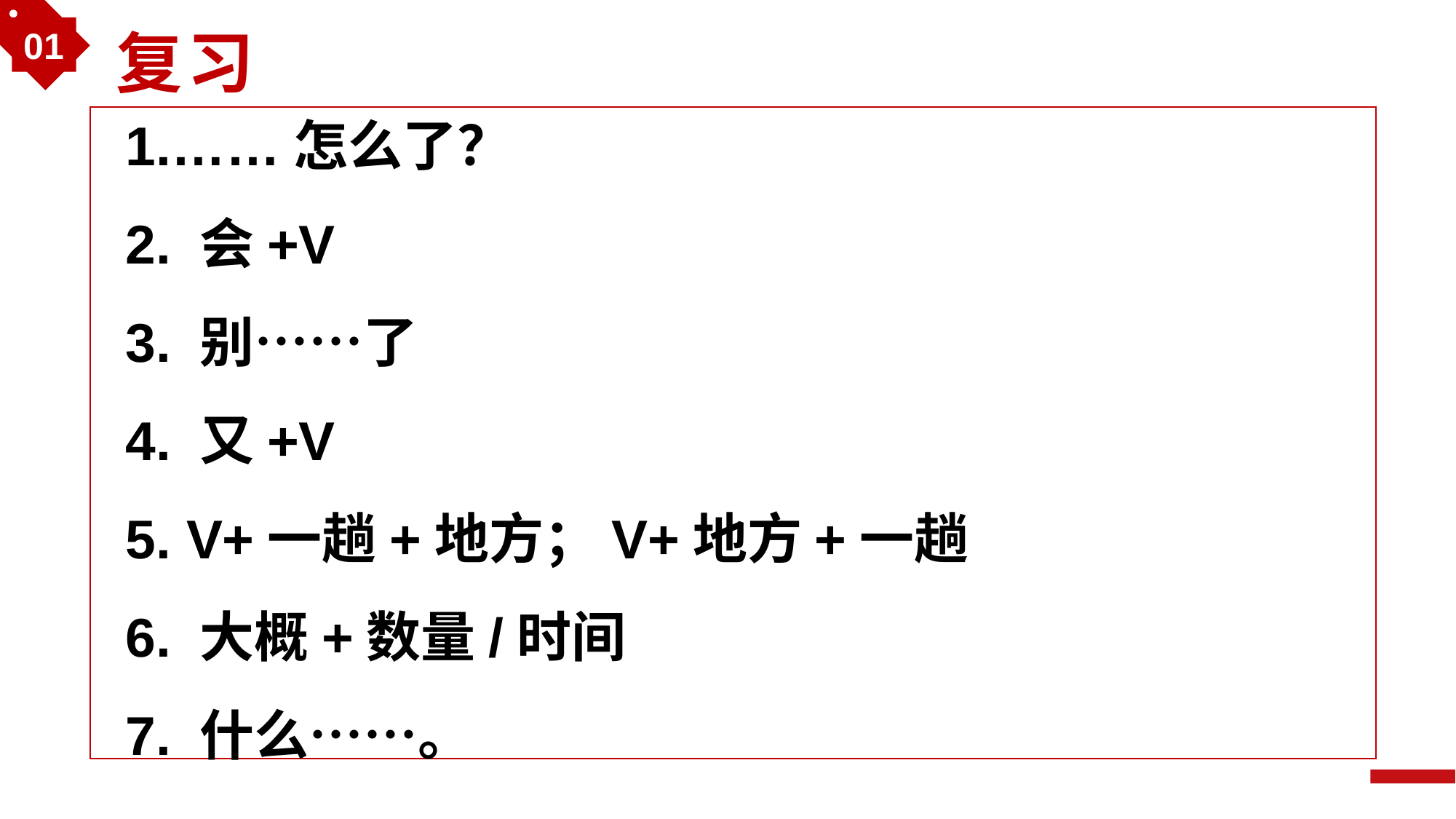

01
复习
1.……怎么了？
2. 会+V
3. 别……了
4. 又+V
5. V+一趟+地方；V+地方+一趟
6. 大概+数量/时间
7. 什么……。